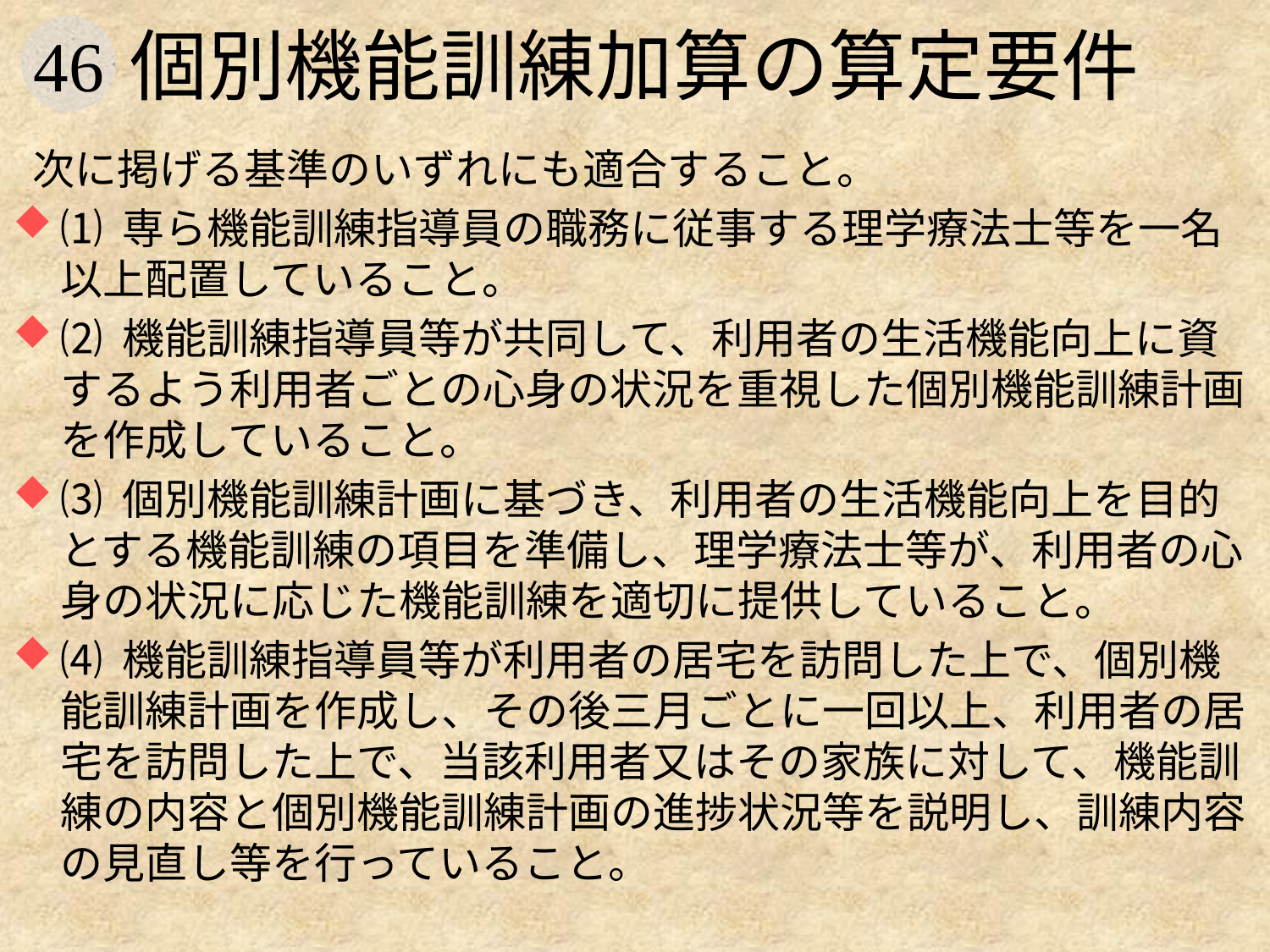

# 個別機能訓練加算の算定要件
 次に掲げる基準のいずれにも適合すること。
⑴ 専ら機能訓練指導員の職務に従事する理学療法士等を一名以上配置していること。
⑵ 機能訓練指導員等が共同して、利用者の生活機能向上に資するよう利用者ごとの心身の状況を重視した個別機能訓練計画を作成していること。
⑶ 個別機能訓練計画に基づき、利用者の生活機能向上を目的とする機能訓練の項目を準備し、理学療法士等が、利用者の心身の状況に応じた機能訓練を適切に提供していること。
⑷ 機能訓練指導員等が利用者の居宅を訪問した上で、個別機能訓練計画を作成し、その後三月ごとに一回以上、利用者の居宅を訪問した上で、当該利用者又はその家族に対して、機能訓練の内容と個別機能訓練計画の進捗状況等を説明し、訓練内容の見直し等を行っていること。